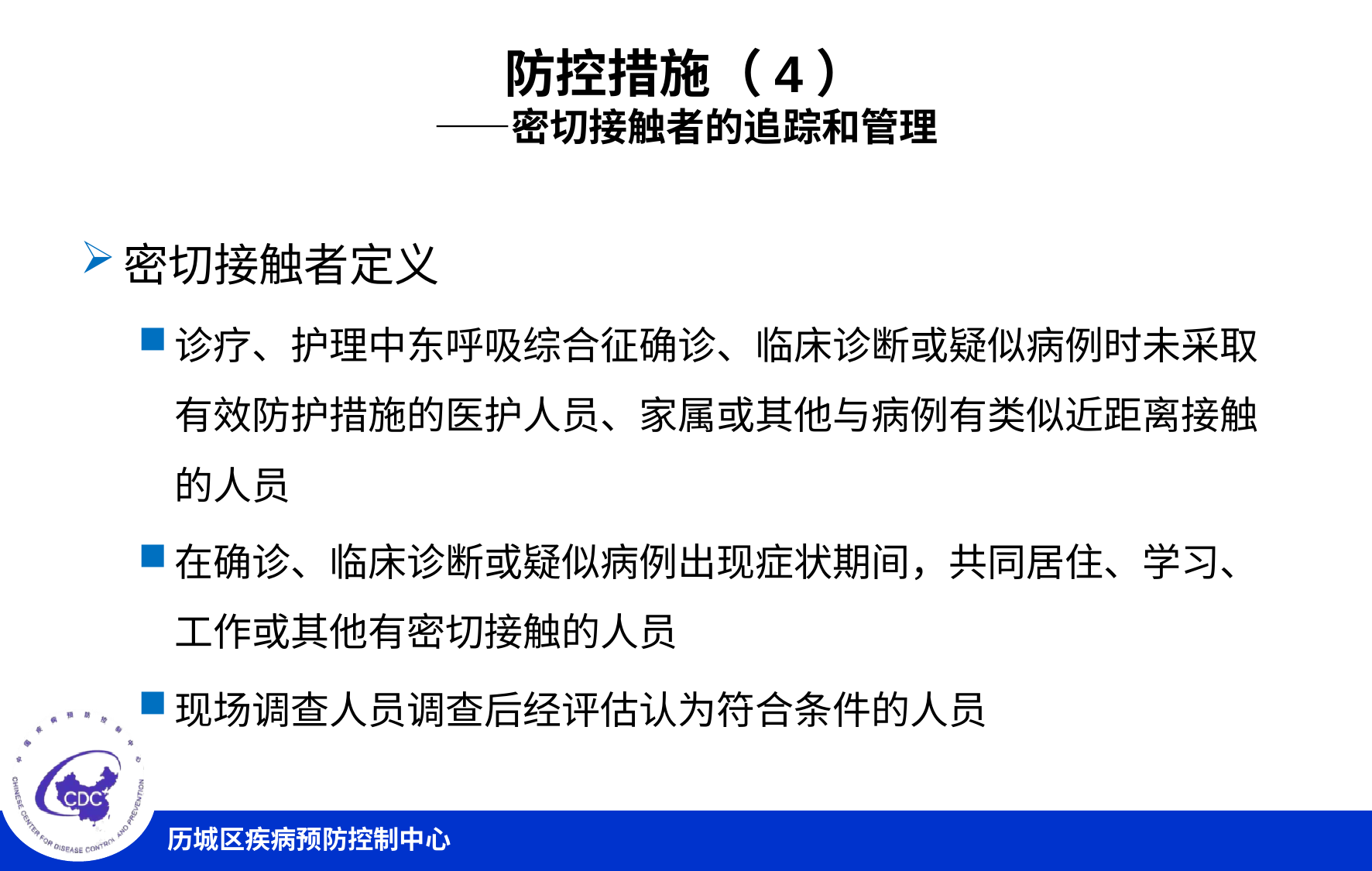

# 防控措施（4） ——密切接触者的追踪和管理
密切接触者定义
诊疗、护理中东呼吸综合征确诊、临床诊断或疑似病例时未采取有效防护措施的医护人员、家属或其他与病例有类似近距离接触的人员
在确诊、临床诊断或疑似病例出现症状期间，共同居住、学习、工作或其他有密切接触的人员
现场调查人员调查后经评估认为符合条件的人员